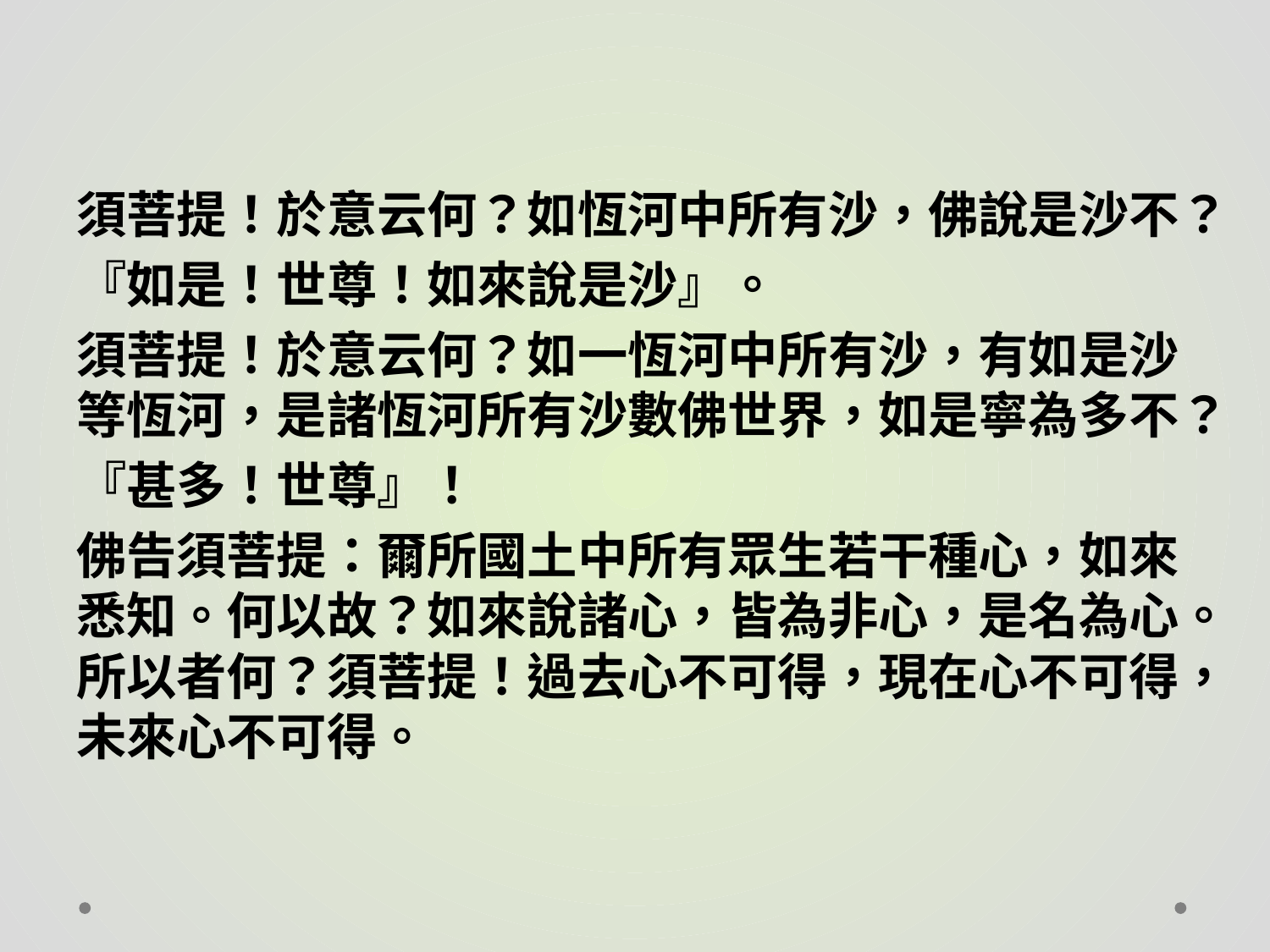

須菩提！於意云何？如恆河中所有沙，佛說是沙不？
『如是！世尊！如來說是沙』。
須菩提！於意云何？如一恆河中所有沙，有如是沙等恆河，是諸恆河所有沙數佛世界，如是寧為多不？
『甚多！世尊』！
佛告須菩提：爾所國土中所有眾生若干種心，如來悉知。何以故？如來說諸心，皆為非心，是名為心。所以者何？須菩提！過去心不可得，現在心不可得，未來心不可得。